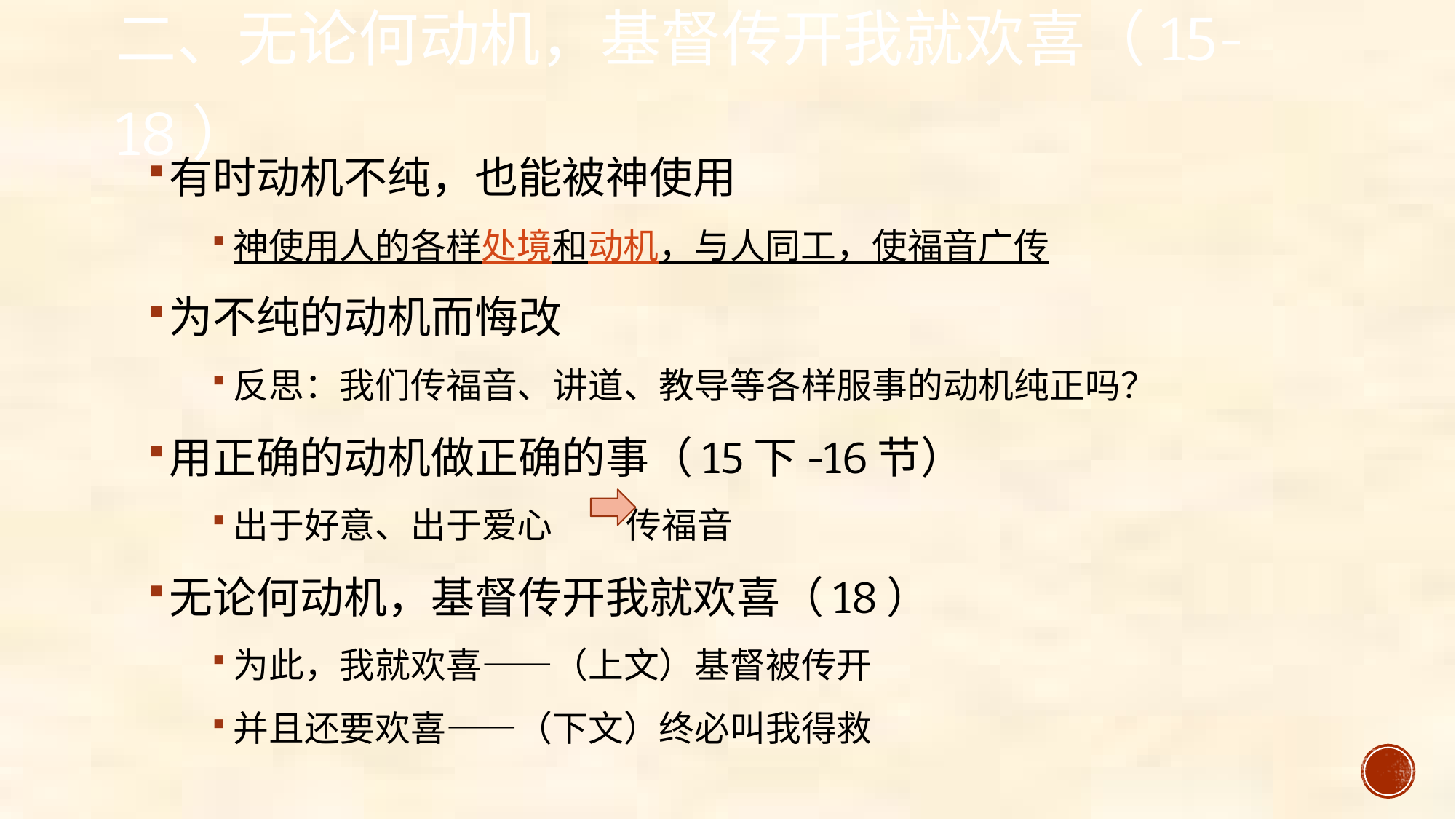

# 二、无论何动机，基督传开我就欢喜（15-18）
有时动机不纯，也能被神使用
神使用人的各样处境和动机，与人同工，使福音广传
为不纯的动机而悔改
反思：我们传福音、讲道、教导等各样服事的动机纯正吗？
用正确的动机做正确的事（15下-16节）
出于好意、出于爱心	传福音
无论何动机，基督传开我就欢喜（18）
为此，我就欢喜——（上文）基督被传开
并且还要欢喜——（下文）终必叫我得救